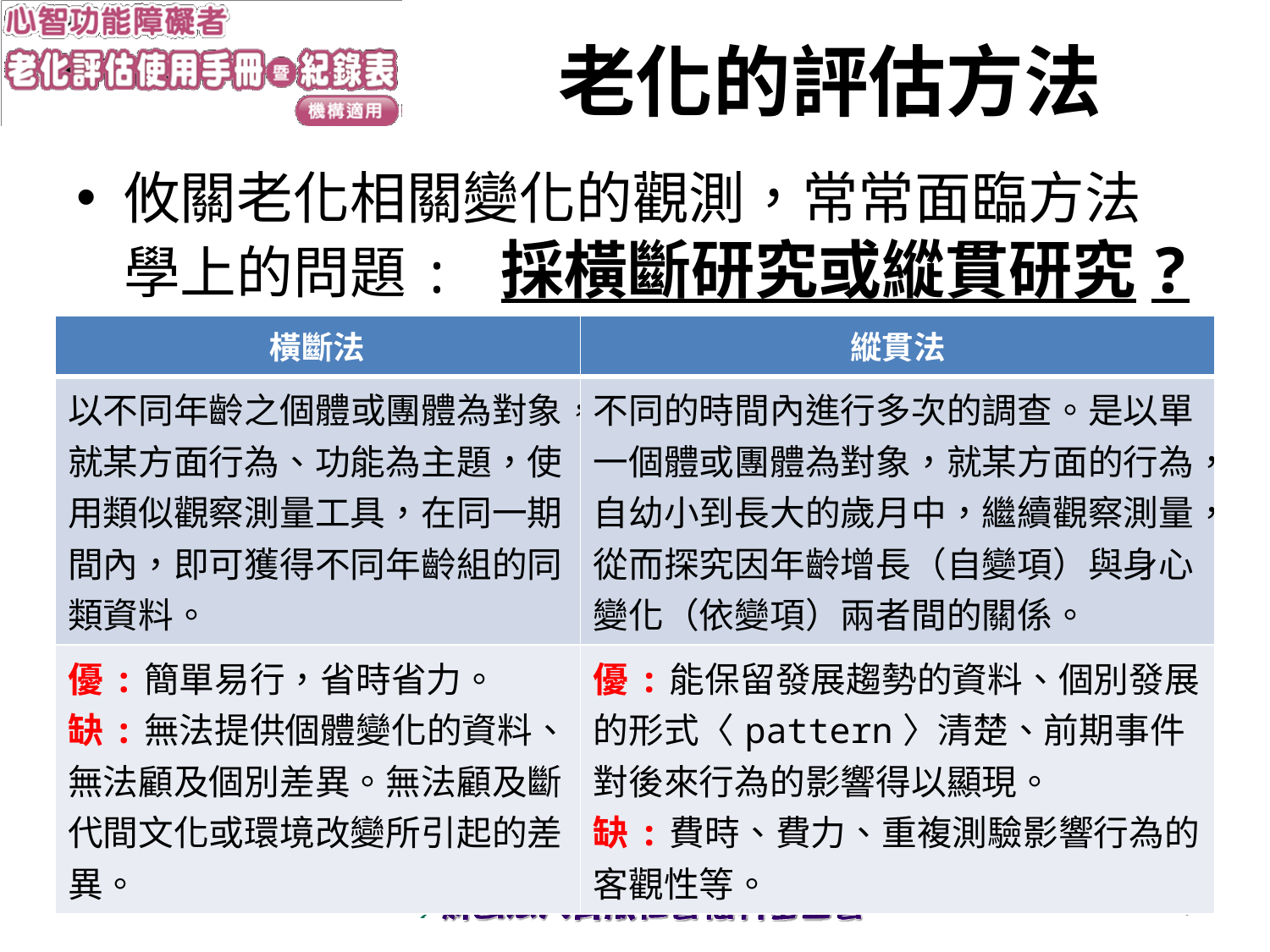

# 老化的評估方法
攸關老化相關變化的觀測，常常面臨方法學上的問題: 採橫斷研究或縱貫研究?
| 橫斷法 | 縱貫法 |
| --- | --- |
| 以不同年齡之個體或團體為對象，就某方面行為、功能為主題，使用類似觀察測量工具，在同一期間內，即可獲得不同年齡組的同類資料。 | 不同的時間內進行多次的調查。是以單一個體或團體為對象，就某方面的行為，自幼小到長大的歲月中，繼續觀察測量，從而探究因年齡增長（自變項）與身心變化（依變項）兩者間的關係。 |
| 優:簡單易行，省時省力。 缺:無法提供個體變化的資料、無法顧及個別差異。無法顧及斷代間文化或環境改變所引起的差異。 | 優:能保留發展趨勢的資料、個別發展的形式〈pattern〉清楚、前期事件對後來行為的影響得以顯現。 缺:費時、費力、重複測驗影響行為的客觀性等。 |
9